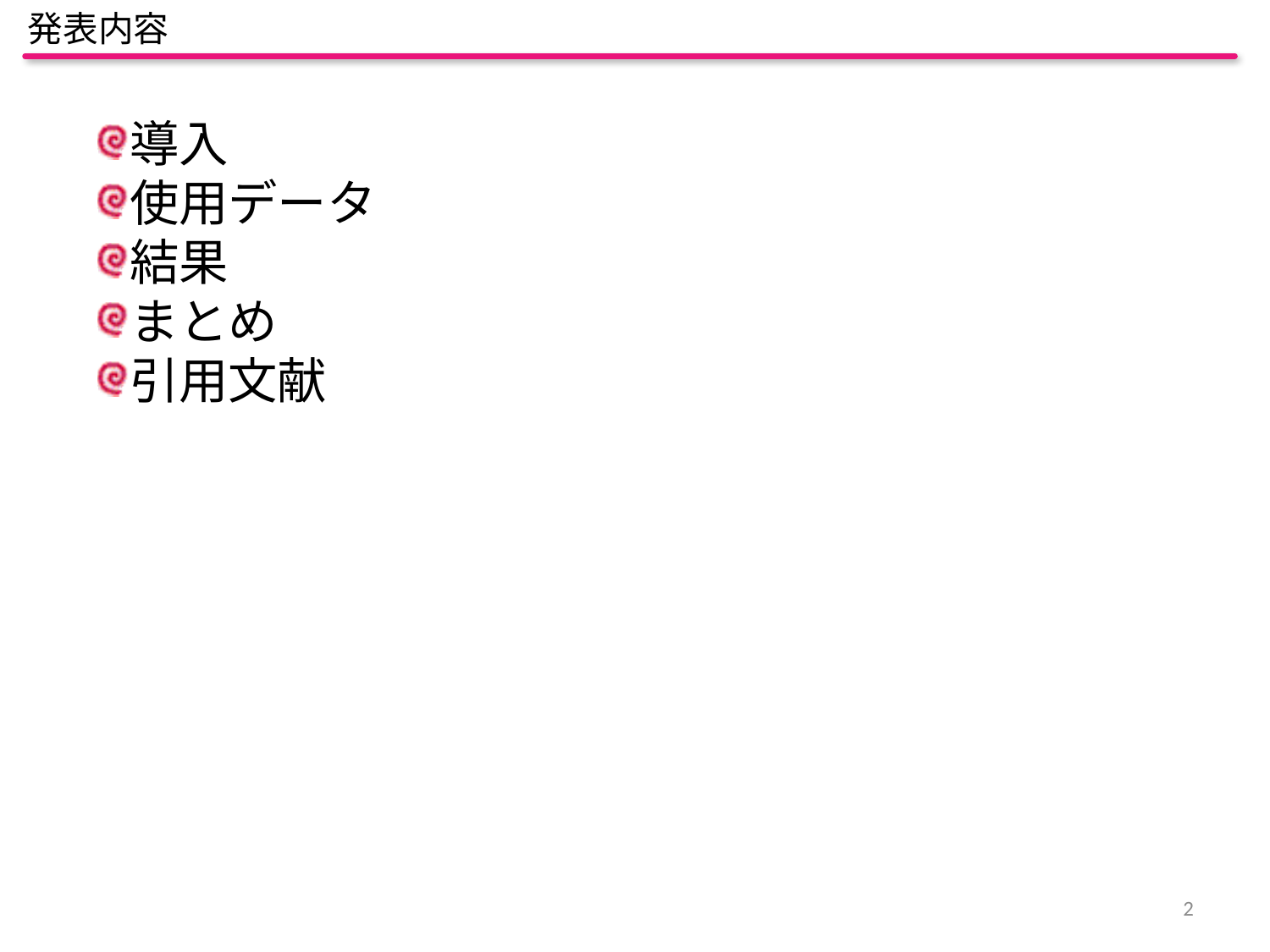

発表内容
導入
使用データ
結果
まとめ
引用文献
2